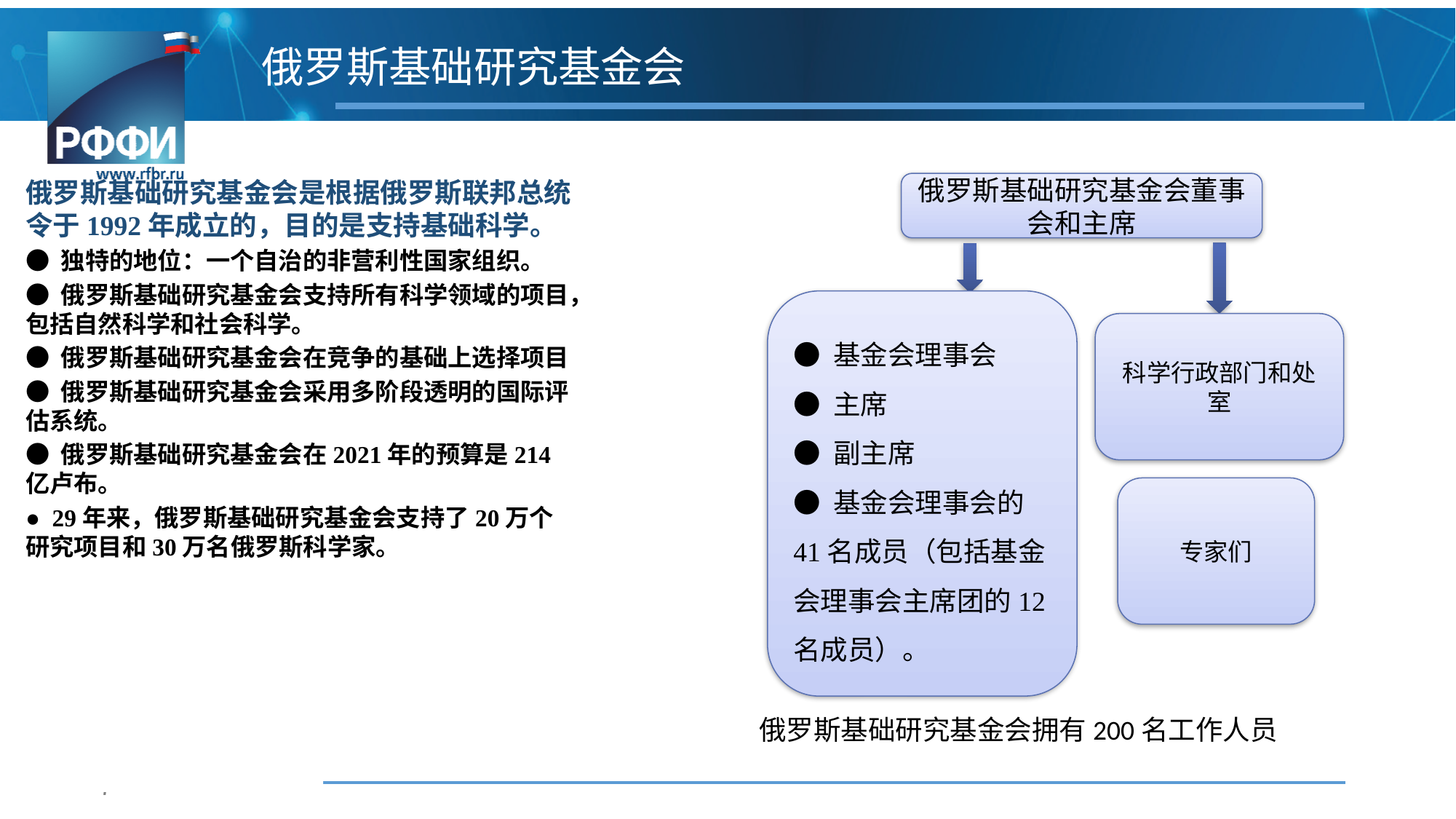

俄罗斯基础研究基金会
俄罗斯基础研究基金会是根据俄罗斯联邦总统令于1992年成立的，目的是支持基础科学。
● 独特的地位：一个自治的非营利性国家组织。
● 俄罗斯基础研究基金会支持所有科学领域的项目，包括自然科学和社会科学。
● 俄罗斯基础研究基金会在竞争的基础上选择项目
● 俄罗斯基础研究基金会采用多阶段透明的国际评估系统。
● 俄罗斯基础研究基金会在2021年的预算是214亿卢布。
●  29年来，俄罗斯基础研究基金会支持了20万个研究项目和30万名俄罗斯科学家。
俄罗斯基础研究基金会董事会和主席

● 基金会理事会
● 主席
● 副主席
● 基金会理事会的41名成员（包括基金会理事会主席团的12名成员）。
科学行政部门和处室
专家们
俄罗斯基础研究基金会拥有200名工作人员
|  |
| --- |